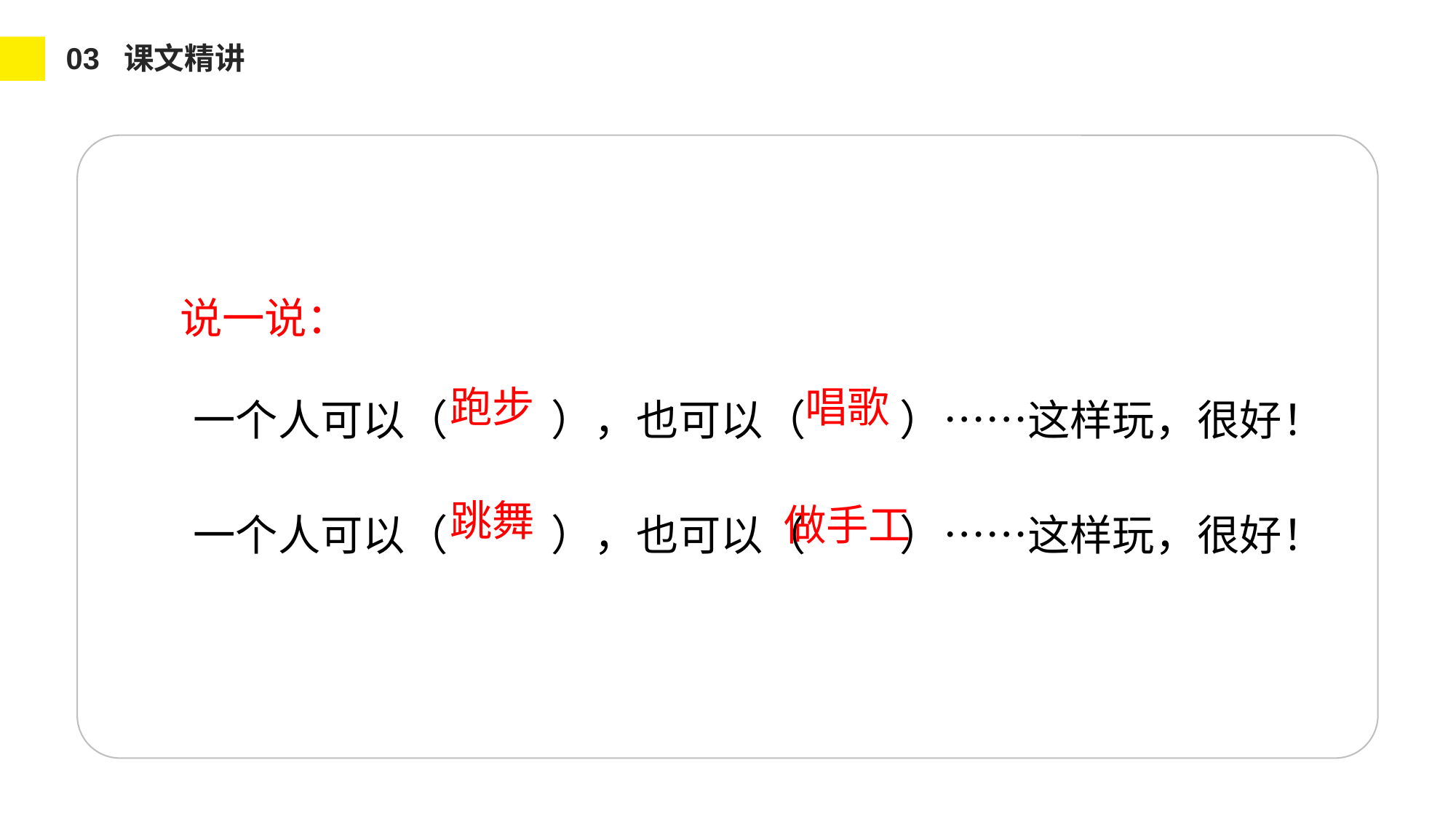

03  课文精讲

说一说：
    一个人可以（           ），也可以（          ）……这样玩，很好！
    一个人可以（           ），也可以（          ）……这样玩，很好！
跑步
唱歌
跳舞
做手工